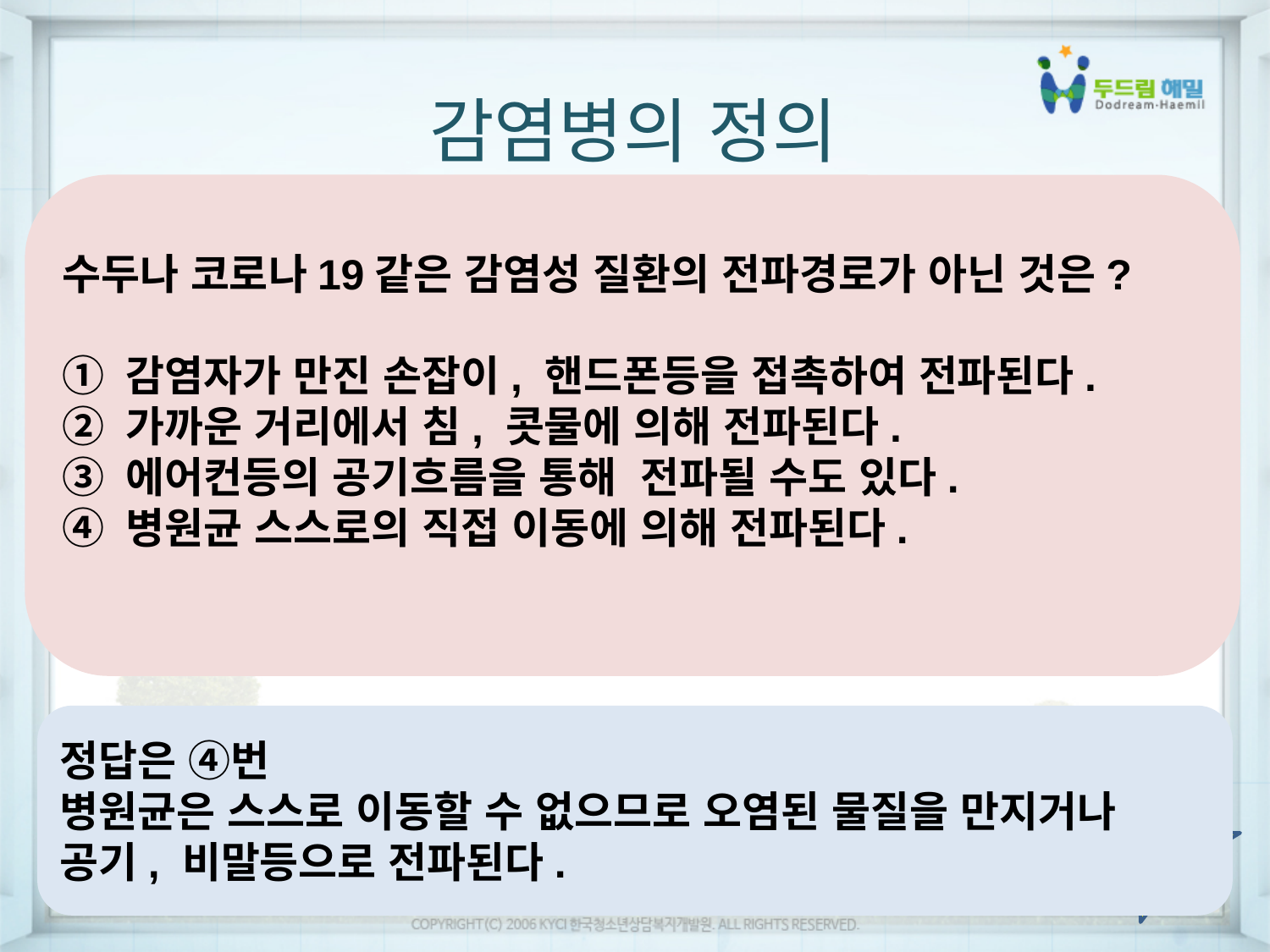

감염병의 정의
수두나 코로나19같은 감염성 질환의 전파경로가 아닌 것은?

① 감염자가 만진 손잡이, 핸드폰등을 접촉하여 전파된다.
② 가까운 거리에서 침, 콧물에 의해 전파된다.
③ 에어컨등의 공기흐름을 통해  전파될 수도 있다.
④ 병원균 스스로의 직접 이동에 의해 전파된다.

정답은 ④번
병원균은 스스로 이동할 수 없으므로 오염된 물질을 만지거나  공기, 비말등으로 전파된다.